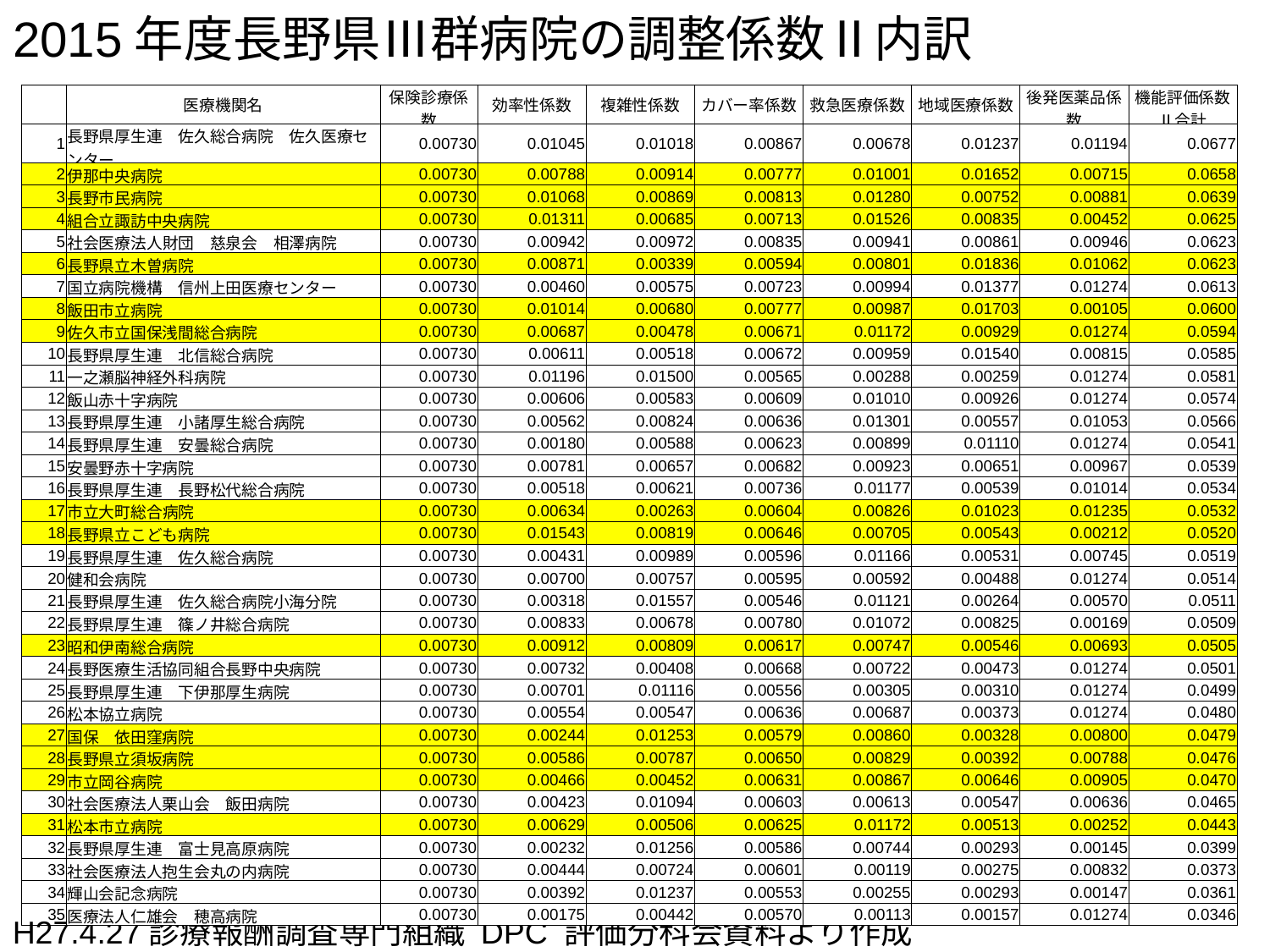

# 2015年度長野県Ⅲ群病院の調整係数Ⅱ内訳
|  | 医療機関名 | 保険診療係数 | 効率性係数 | 複雑性係数 | カバー率係数 | 救急医療係数 | 地域医療係数 | 後発医薬品係数 | 機能評価係数Ⅱ合計 |
| --- | --- | --- | --- | --- | --- | --- | --- | --- | --- |
| 1 | 長野県厚生連　佐久総合病院　佐久医療センター | 0.00730 | 0.01045 | 0.01018 | 0.00867 | 0.00678 | 0.01237 | 0.01194 | 0.0677 |
| 2 | 伊那中央病院 | 0.00730 | 0.00788 | 0.00914 | 0.00777 | 0.01001 | 0.01652 | 0.00715 | 0.0658 |
| 3 | 長野市民病院 | 0.00730 | 0.01068 | 0.00869 | 0.00813 | 0.01280 | 0.00752 | 0.00881 | 0.0639 |
| 4 | 組合立諏訪中央病院 | 0.00730 | 0.01311 | 0.00685 | 0.00713 | 0.01526 | 0.00835 | 0.00452 | 0.0625 |
| 5 | 社会医療法人財団　慈泉会　相澤病院 | 0.00730 | 0.00942 | 0.00972 | 0.00835 | 0.00941 | 0.00861 | 0.00946 | 0.0623 |
| 6 | 長野県立木曽病院 | 0.00730 | 0.00871 | 0.00339 | 0.00594 | 0.00801 | 0.01836 | 0.01062 | 0.0623 |
| 7 | 国立病院機構　信州上田医療センター | 0.00730 | 0.00460 | 0.00575 | 0.00723 | 0.00994 | 0.01377 | 0.01274 | 0.0613 |
| 8 | 飯田市立病院 | 0.00730 | 0.01014 | 0.00680 | 0.00777 | 0.00987 | 0.01703 | 0.00105 | 0.0600 |
| 9 | 佐久市立国保浅間総合病院 | 0.00730 | 0.00687 | 0.00478 | 0.00671 | 0.01172 | 0.00929 | 0.01274 | 0.0594 |
| 10 | 長野県厚生連　北信総合病院 | 0.00730 | 0.00611 | 0.00518 | 0.00672 | 0.00959 | 0.01540 | 0.00815 | 0.0585 |
| 11 | 一之瀬脳神経外科病院 | 0.00730 | 0.01196 | 0.01500 | 0.00565 | 0.00288 | 0.00259 | 0.01274 | 0.0581 |
| 12 | 飯山赤十字病院 | 0.00730 | 0.00606 | 0.00583 | 0.00609 | 0.01010 | 0.00926 | 0.01274 | 0.0574 |
| 13 | 長野県厚生連　小諸厚生総合病院 | 0.00730 | 0.00562 | 0.00824 | 0.00636 | 0.01301 | 0.00557 | 0.01053 | 0.0566 |
| 14 | 長野県厚生連　安曇総合病院 | 0.00730 | 0.00180 | 0.00588 | 0.00623 | 0.00899 | 0.01110 | 0.01274 | 0.0541 |
| 15 | 安曇野赤十字病院 | 0.00730 | 0.00781 | 0.00657 | 0.00682 | 0.00923 | 0.00651 | 0.00967 | 0.0539 |
| 16 | 長野県厚生連　長野松代総合病院 | 0.00730 | 0.00518 | 0.00621 | 0.00736 | 0.01177 | 0.00539 | 0.01014 | 0.0534 |
| 17 | 市立大町総合病院 | 0.00730 | 0.00634 | 0.00263 | 0.00604 | 0.00826 | 0.01023 | 0.01235 | 0.0532 |
| 18 | 長野県立こども病院 | 0.00730 | 0.01543 | 0.00819 | 0.00646 | 0.00705 | 0.00543 | 0.00212 | 0.0520 |
| 19 | 長野県厚生連　佐久総合病院 | 0.00730 | 0.00431 | 0.00989 | 0.00596 | 0.01166 | 0.00531 | 0.00745 | 0.0519 |
| 20 | 健和会病院 | 0.00730 | 0.00700 | 0.00757 | 0.00595 | 0.00592 | 0.00488 | 0.01274 | 0.0514 |
| 21 | 長野県厚生連　佐久総合病院小海分院 | 0.00730 | 0.00318 | 0.01557 | 0.00546 | 0.01121 | 0.00264 | 0.00570 | 0.0511 |
| 22 | 長野県厚生連　篠ノ井総合病院 | 0.00730 | 0.00833 | 0.00678 | 0.00780 | 0.01072 | 0.00825 | 0.00169 | 0.0509 |
| 23 | 昭和伊南総合病院 | 0.00730 | 0.00912 | 0.00809 | 0.00617 | 0.00747 | 0.00546 | 0.00693 | 0.0505 |
| 24 | 長野医療生活協同組合長野中央病院 | 0.00730 | 0.00732 | 0.00408 | 0.00668 | 0.00722 | 0.00473 | 0.01274 | 0.0501 |
| 25 | 長野県厚生連　下伊那厚生病院 | 0.00730 | 0.00701 | 0.01116 | 0.00556 | 0.00305 | 0.00310 | 0.01274 | 0.0499 |
| 26 | 松本協立病院 | 0.00730 | 0.00554 | 0.00547 | 0.00636 | 0.00687 | 0.00373 | 0.01274 | 0.0480 |
| 27 | 国保　依田窪病院 | 0.00730 | 0.00244 | 0.01253 | 0.00579 | 0.00860 | 0.00328 | 0.00800 | 0.0479 |
| 28 | 長野県立須坂病院 | 0.00730 | 0.00586 | 0.00787 | 0.00650 | 0.00829 | 0.00392 | 0.00788 | 0.0476 |
| 29 | 市立岡谷病院 | 0.00730 | 0.00466 | 0.00452 | 0.00631 | 0.00867 | 0.00646 | 0.00905 | 0.0470 |
| 30 | 社会医療法人栗山会　飯田病院 | 0.00730 | 0.00423 | 0.01094 | 0.00603 | 0.00613 | 0.00547 | 0.00636 | 0.0465 |
| 31 | 松本市立病院 | 0.00730 | 0.00629 | 0.00506 | 0.00625 | 0.01172 | 0.00513 | 0.00252 | 0.0443 |
| 32 | 長野県厚生連　富士見高原病院 | 0.00730 | 0.00232 | 0.01256 | 0.00586 | 0.00744 | 0.00293 | 0.00145 | 0.0399 |
| 33 | 社会医療法人抱生会丸の内病院 | 0.00730 | 0.00444 | 0.00724 | 0.00601 | 0.00119 | 0.00275 | 0.00832 | 0.0373 |
| 34 | 輝山会記念病院 | 0.00730 | 0.00392 | 0.01237 | 0.00553 | 0.00255 | 0.00293 | 0.00147 | 0.0361 |
| 35 | 医療法人仁雄会　穂高病院 | 0.00730 | 0.00175 | 0.00442 | 0.00570 | 0.00113 | 0.00157 | 0.01274 | 0.0346 |
H27.4.27診療報酬調査専門組織 DPC 評価分科会資料より作成